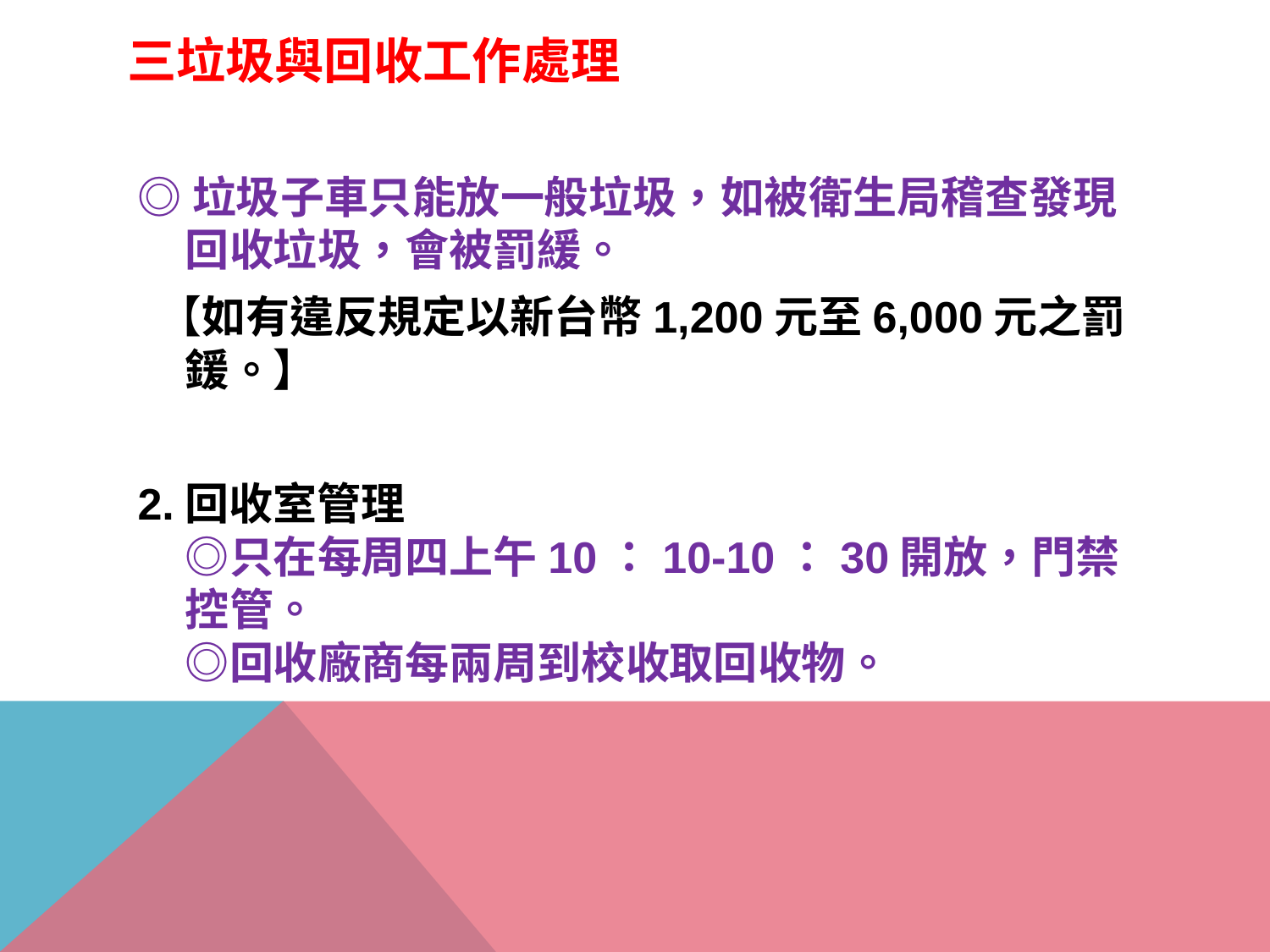

# 三垃圾與回收工作處理

◎垃圾子車只能放一般垃圾，如被衛生局稽查發現回收垃圾，會被罰緩。
 【如有違反規定以新台幣1,200元至6,000元之罰鍰。】

2.回收室管理
◎只在每周四上午10：10-10：30開放，門禁控管。
◎回收廠商每兩周到校收取回收物。